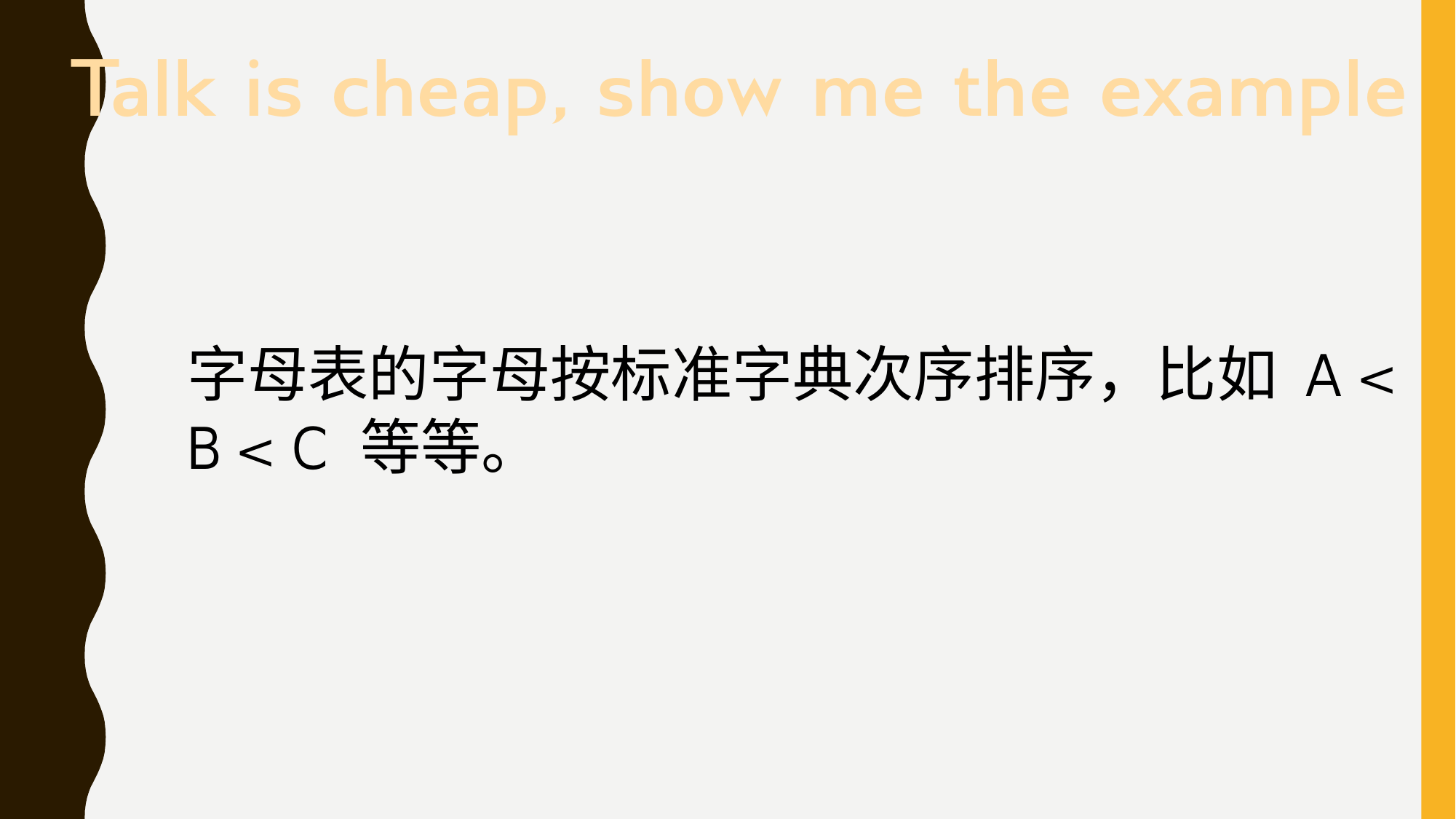

Talk is cheap, show me the example
字母表的字母按标准字典次序排序，比如 A < B < C 等等。